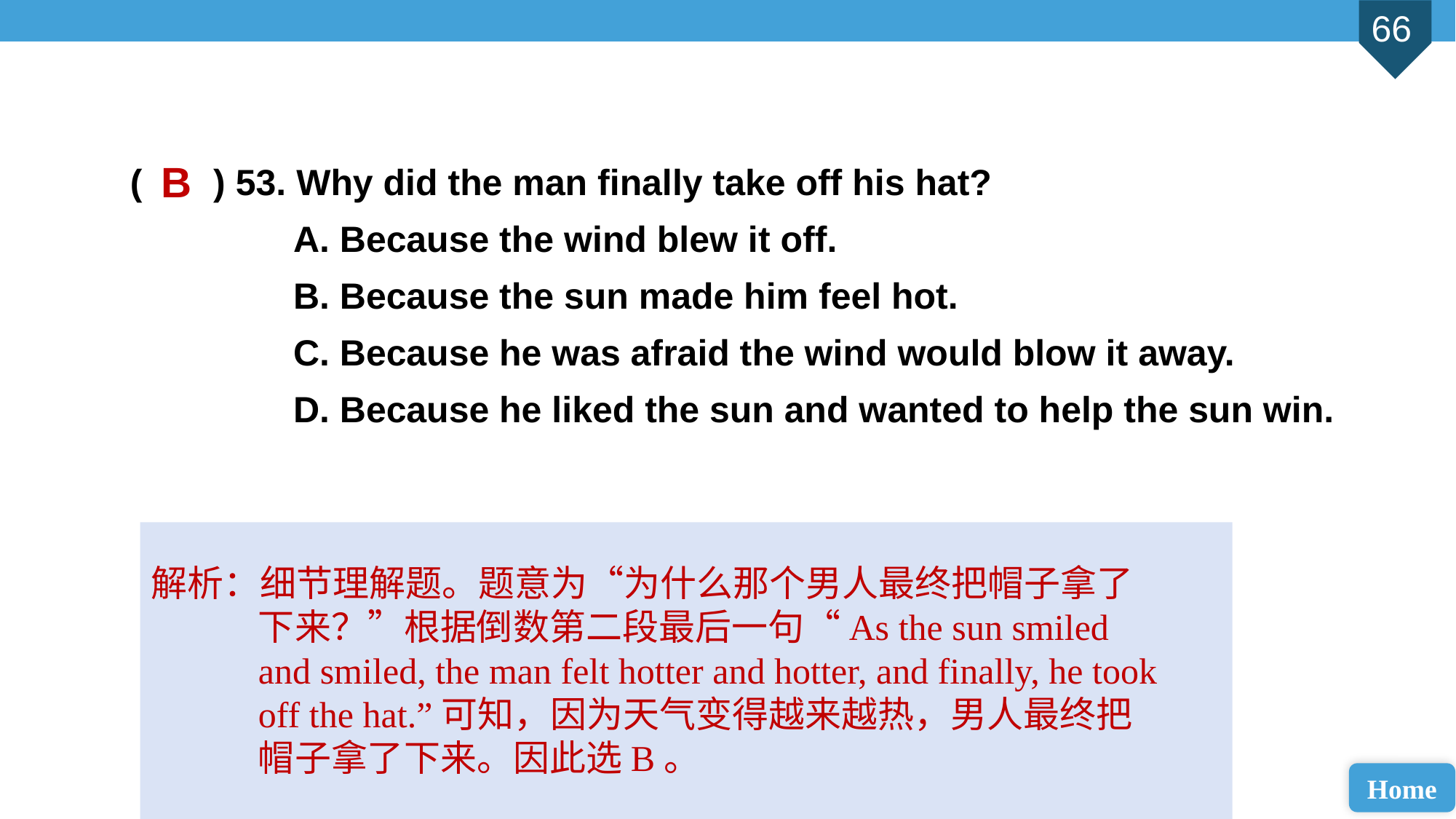

(       ) 53. Why did the man finally take off his hat?
                A. Because the wind blew it off.
                B. Because the sun made him feel hot.
                C. Because he was afraid the wind would blow it away.
                D. Because he liked the sun and wanted to help the sun win.
B

解析：细节理解题。题意为“为什么那个男人最终把帽子拿了下来？”根据倒数第二段最后一句“As the sun smiled and smiled, the man felt hotter and hotter, and finally, he took off the hat.”可知，因为天气变得越来越热，男人最终把帽子拿了下来。因此选B。